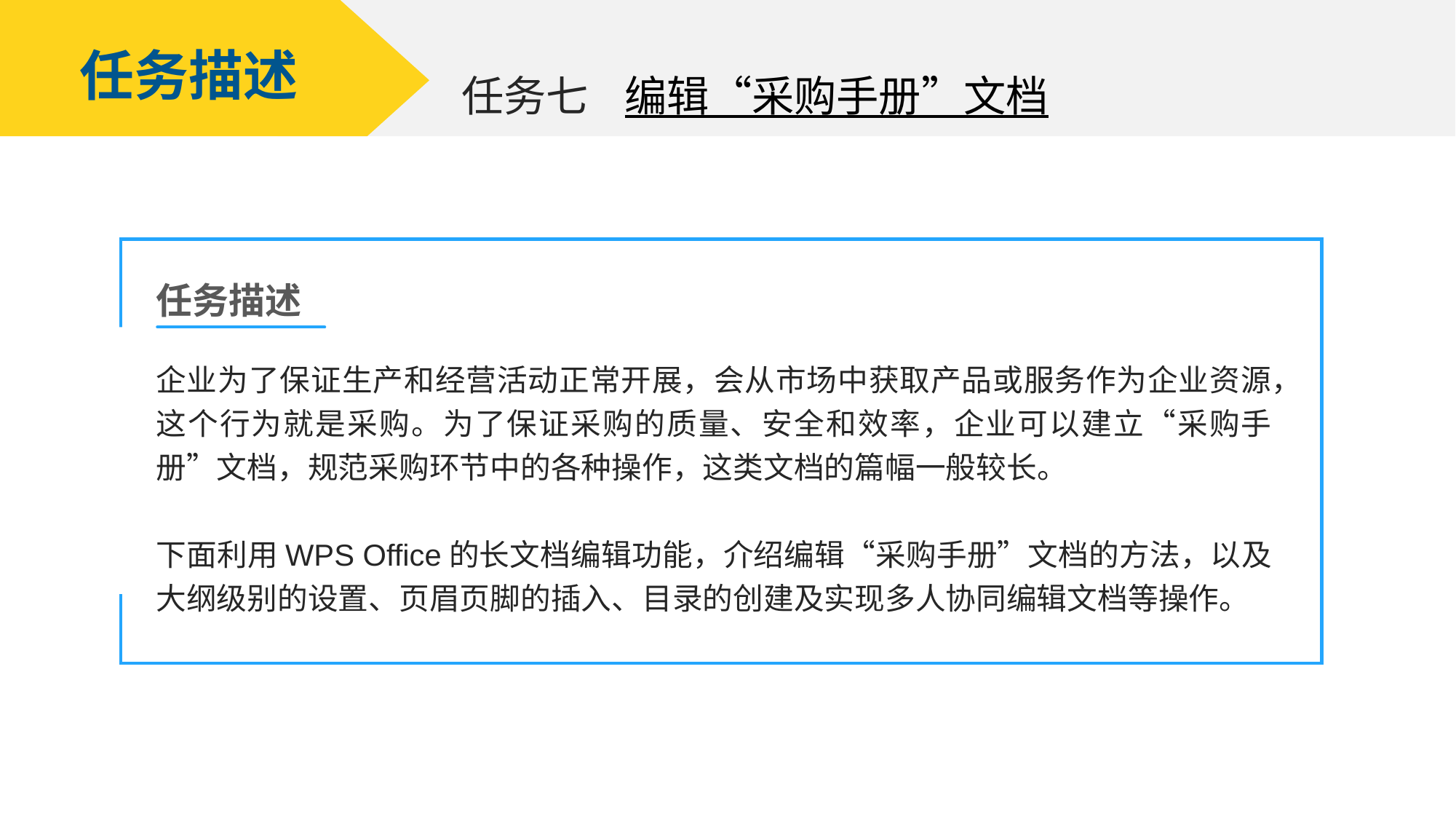

任务描述
编辑“采购手册”文档
任务七

任务描述

企业为了保证生产和经营活动正常开展，会从市场中获取产品或服务作为企业资源，这个行为就是采购。为了保证采购的质量、安全和效率，企业可以建立“采购手册”文档，规范采购环节中的各种操作，这类文档的篇幅一般较长。

下面利用WPS Office的长文档编辑功能，介绍编辑“采购手册”文档的方法，以及大纲级别的设置、页眉页脚的插入、目录的创建及实现多人协同编辑文档等操作。